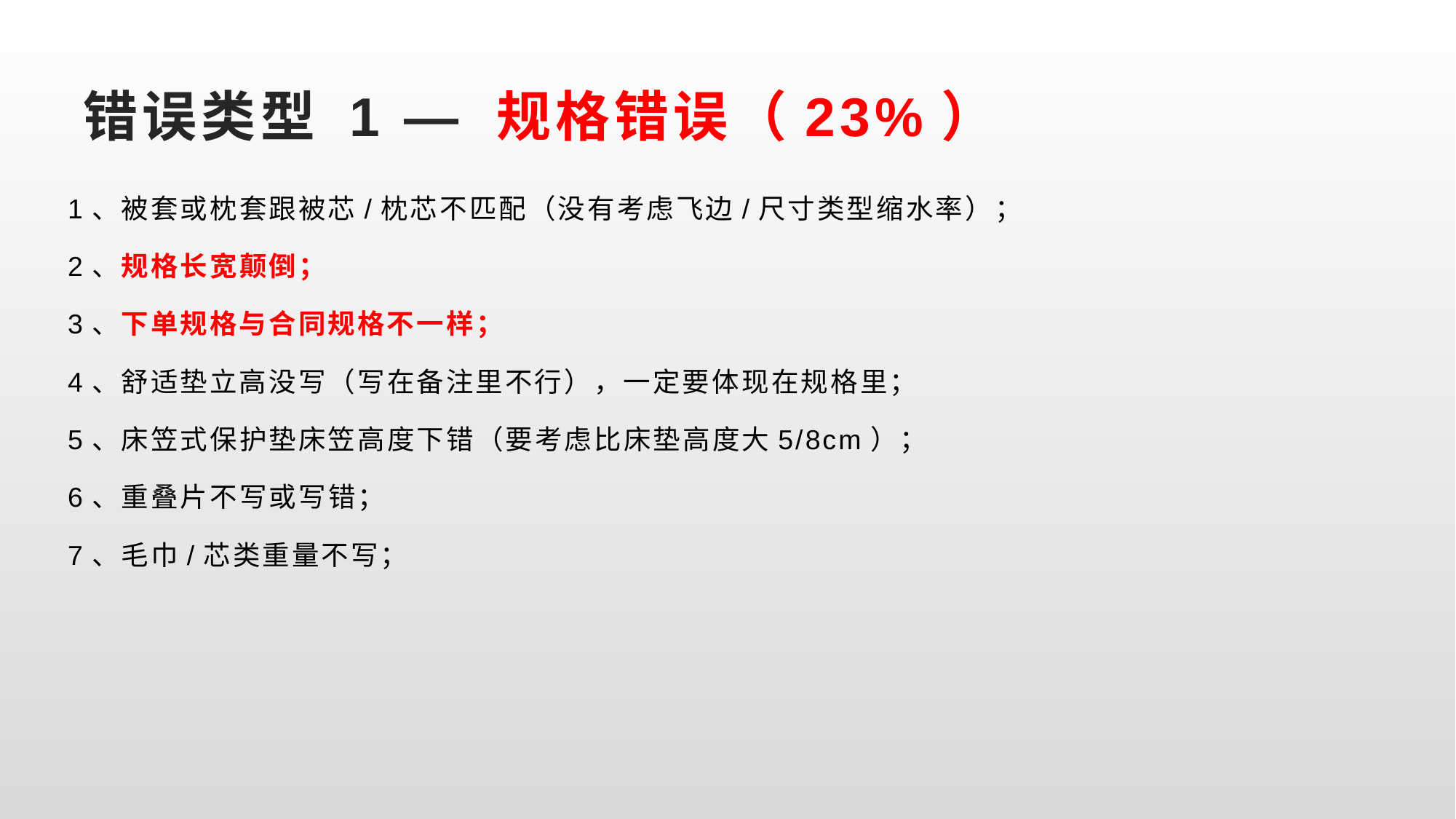

# 错误类型 1 — 规格错误（23%）
1、被套或枕套跟被芯/枕芯不匹配（没有考虑飞边/尺寸类型缩水率）；
2、规格长宽颠倒；
3、下单规格与合同规格不一样；
4、舒适垫立高没写（写在备注里不行），一定要体现在规格里；
5、床笠式保护垫床笠高度下错（要考虑比床垫高度大5/8cm）；
6、重叠片不写或写错；
7、毛巾/芯类重量不写；

33